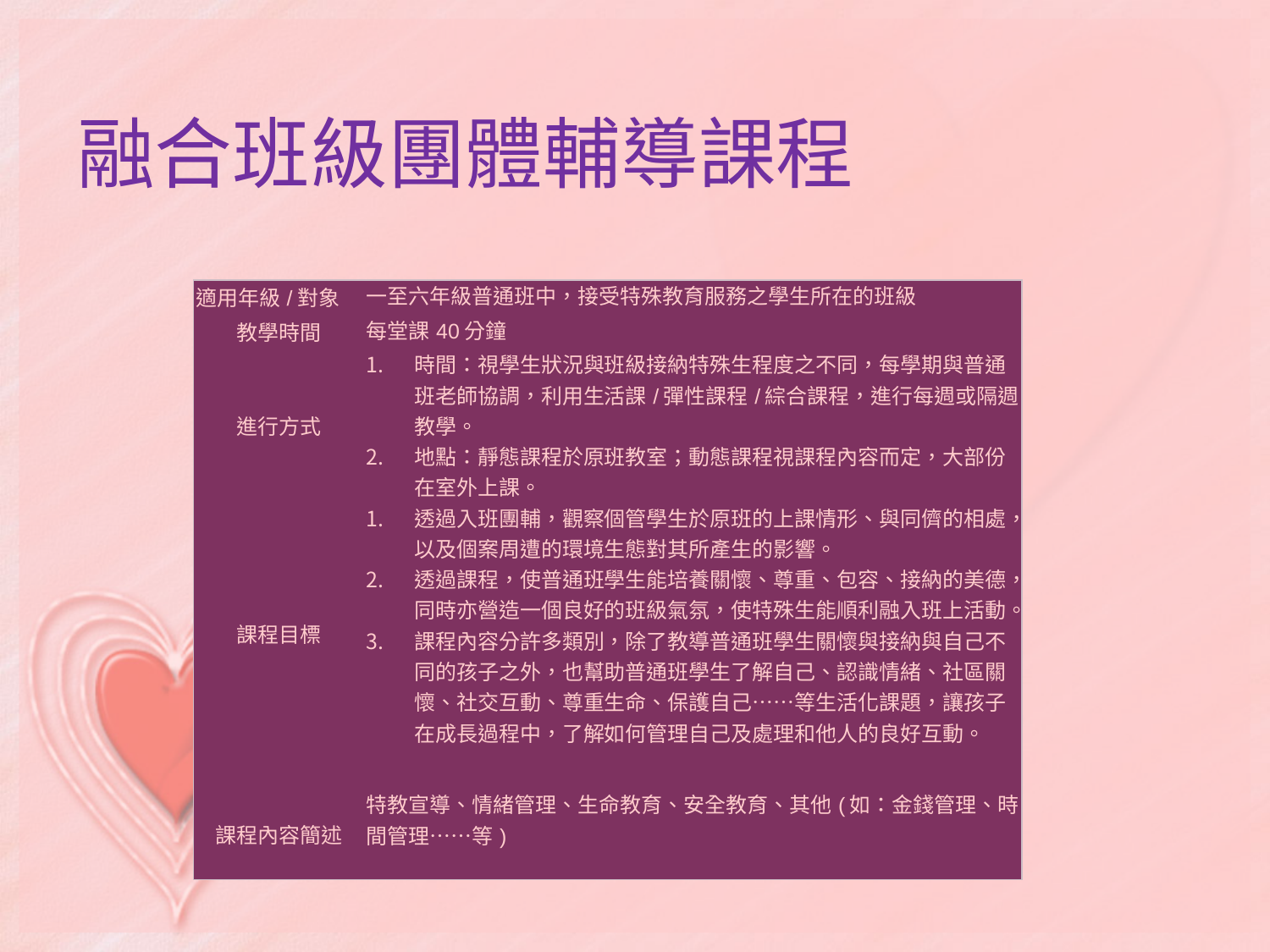

# 融合班級團體輔導課程

| 適用年級/對象 | 一至六年級普通班中，接受特殊教育服務之學生所在的班級 |
| --- | --- |
| 教學時間 | 每堂課40分鐘 |
| 進行方式 | 時間：視學生狀況與班級接納特殊生程度之不同，每學期與普通班老師協調，利用生活課/彈性課程/綜合課程，進行每週或隔週教學。 地點：靜態課程於原班教室；動態課程視課程內容而定，大部份在室外上課。 |
| 課程目標 | 透過入班團輔，觀察個管學生於原班的上課情形、與同儕的相處，以及個案周遭的環境生態對其所產生的影響。 透過課程，使普通班學生能培養關懷、尊重、包容、接納的美德，同時亦營造一個良好的班級氣氛，使特殊生能順利融入班上活動。 課程內容分許多類別，除了教導普通班學生關懷與接納與自己不同的孩子之外，也幫助普通班學生了解自己、認識情緒、社區關懷、社交互動、尊重生命、保護自己……等生活化課題，讓孩子在成長過程中，了解如何管理自己及處理和他人的良好互動。 |
| 課程內容簡述 | 特教宣導、情緒管理、生命教育、安全教育、其他(如：金錢管理、時間管理……等) |